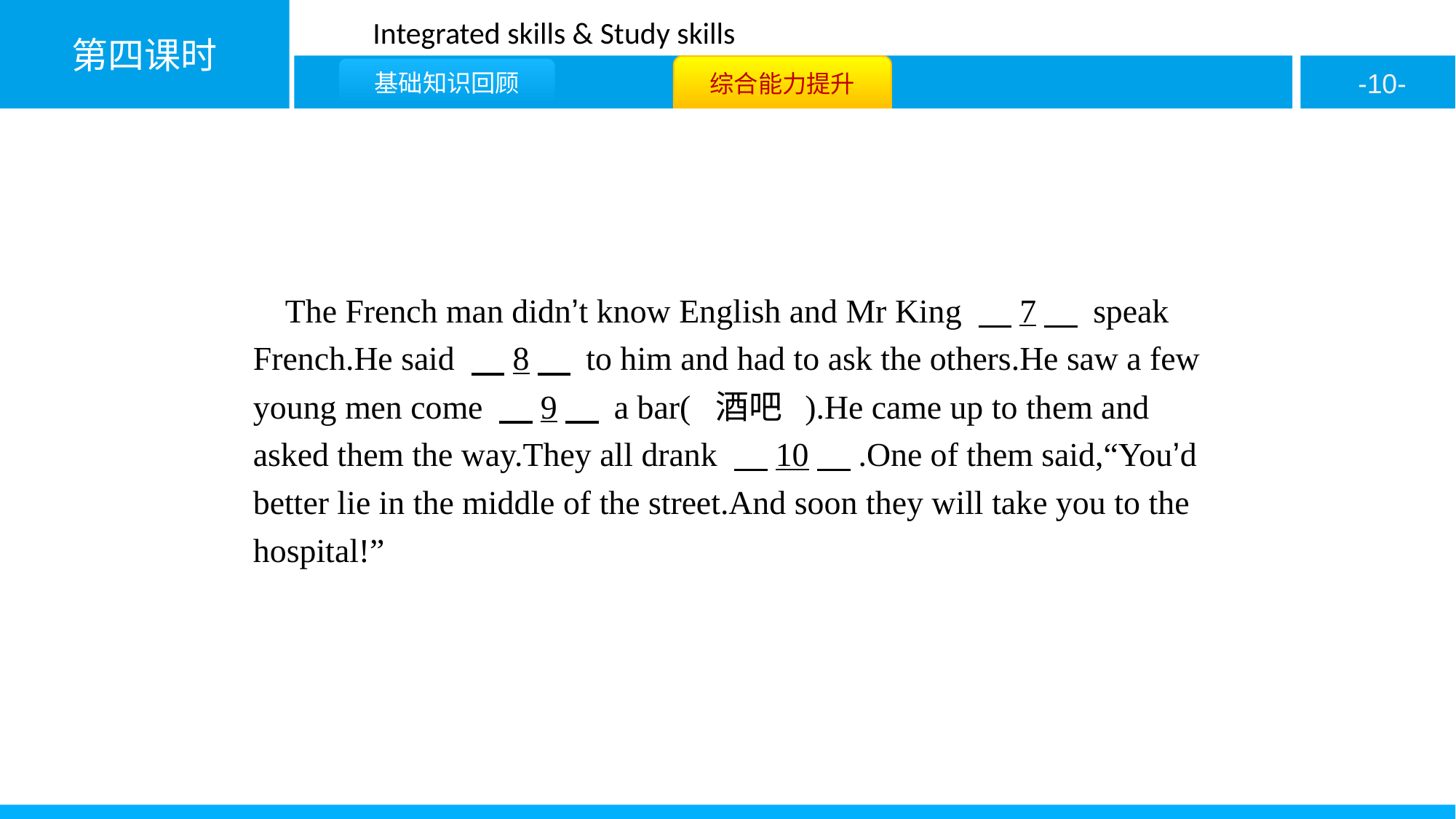

The French man didn’t know English and Mr King 　7　 speak French.He said 　8　 to him and had to ask the others.He saw a few young men come 　9　 a bar(  酒吧  ).He came up to them and asked them the way.They all drank 　10　.One of them said,“You’d better lie in the middle of the street.And soon they will take you to the hospital!”